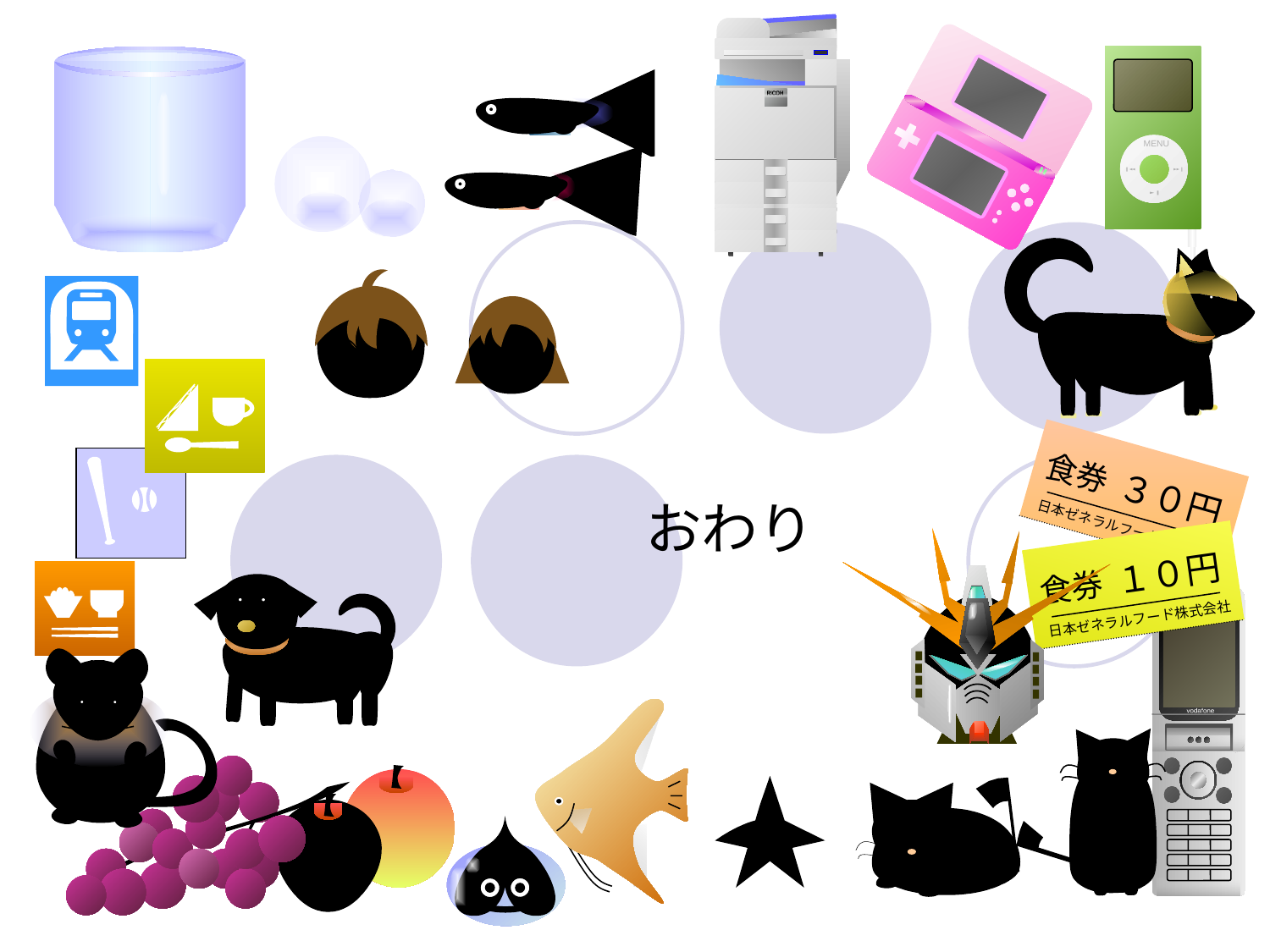

RICOH

MENU

▸▸❙
▸▸❙
▸❙

◀
●
●

◀
●
●

●
●
▼

●

●
●

●
●
●
●
●
●
●

●

●

●

●

３０円
食券
日本ゼネラルフード株式会社

食券
１０円
日本ゼネラルフード株式会社

おわり

●

▼
▼
●
●

●

●
●

●
●
●
●

vodafone

●
●
●
●
●
●

～

●
●
●
●
●

▲
▲
●
●
●

●

ー
●
●

～

～

ー

ー

●
★
ー
▲
▲
●
●
❤

●
●
●

●
●